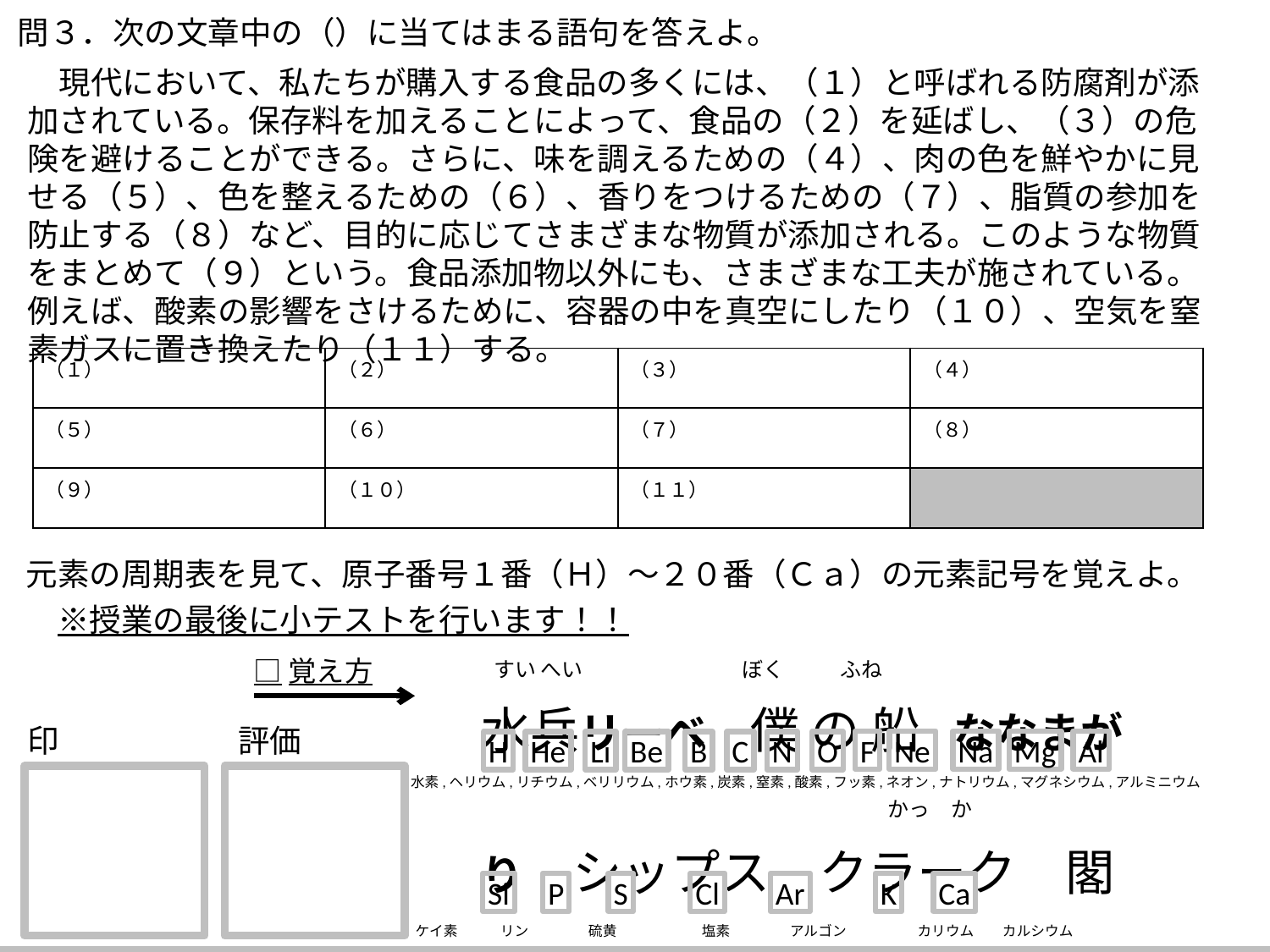

問３．次の文章中の（）に当てはまる語句を答えよ。
　現代において、私たちが購入する食品の多くには、（１）と呼ばれる防腐剤が添加されている。保存料を加えることによって、食品の（２）を延ばし、（３）の危険を避けることができる。さらに、味を調えるための（４）、肉の色を鮮やかに見せる（５）、色を整えるための（６）、香りをつけるための（７）、脂質の参加を防止する（８）など、目的に応じてさまざまな物質が添加される。このような物質をまとめて（９）という。食品添加物以外にも、さまざまな工夫が施されている。例えば、酸素の影響をさけるために、容器の中を真空にしたり（１０）、空気を窒素ガスに置き換えたり（１１）する。
| （１） | （２） | （３） | （４） |
| --- | --- | --- | --- |
| （５） | （６） | （７） | （８） |
| （９） | （１０） | （１１） |  |
課題　元素の周期表を見て、原子番号１番（Ｈ）～２０番（Ｃａ）の元素記号を覚えよ。
　　　　※授業の最後に小テストを行います！！
水兵リーベ    僕 の 船   ななまがり　シップス　クラーク　閣下
□覚え方
すい へい
ぼく
ふね
印
評価
F
Ne
Na
Mg
Al
H
He
Li
Be
B
C
N
O

水素,ヘリウム,リチウム,ベリリウム,ホウ素,炭素,窒素,酸素,フッ素,ネオン,ナトリウム,マグネシウム,アルミニウム
かっ　か
Si
P
S
Cl
Ar
K
Ca
ケイ素　　　リン 　　　　硫黄　　　　　　塩素 　　　　アルゴン　　　　　カリウム　　カルシウム